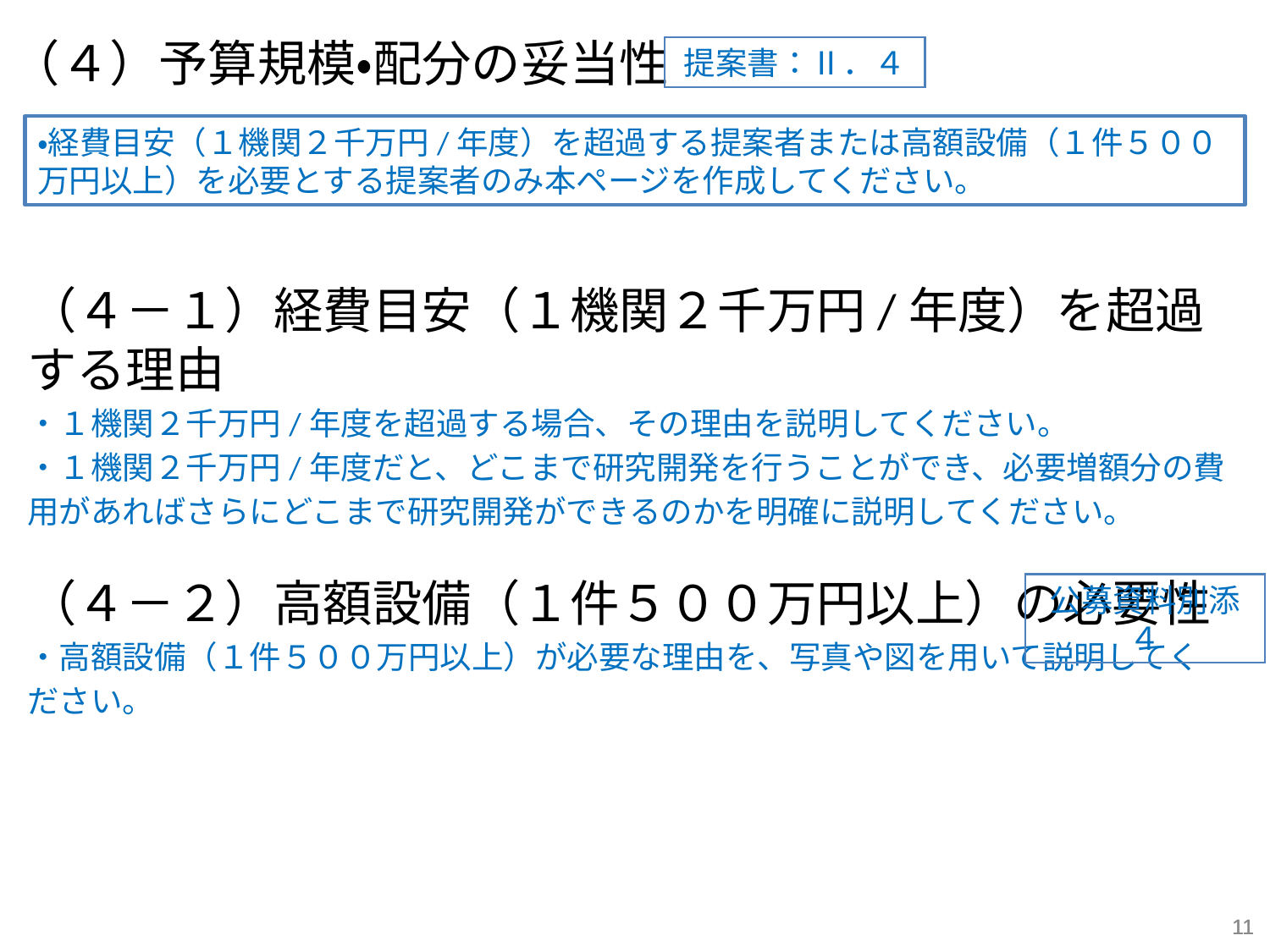

（４）予算規模・配分の妥当性
提案書：Ⅱ．４
・経費目安（１機関２千万円/年度）を超過する提案者または高額設備（１件５００万円以上）を必要とする提案者のみ本ページを作成してください。
（４－１）経費目安（１機関２千万円/年度）を超過する理由
・１機関２千万円/年度を超過する場合、その理由を説明してください。
・１機関２千万円/年度だと、どこまで研究開発を行うことができ、必要増額分の費用があればさらにどこまで研究開発ができるのかを明確に説明してください。
（４－２）高額設備（１件５００万円以上）の必要性
・高額設備（１件５００万円以上）が必要な理由を、写真や図を用いて説明してください。
公募資料別添４
11
11